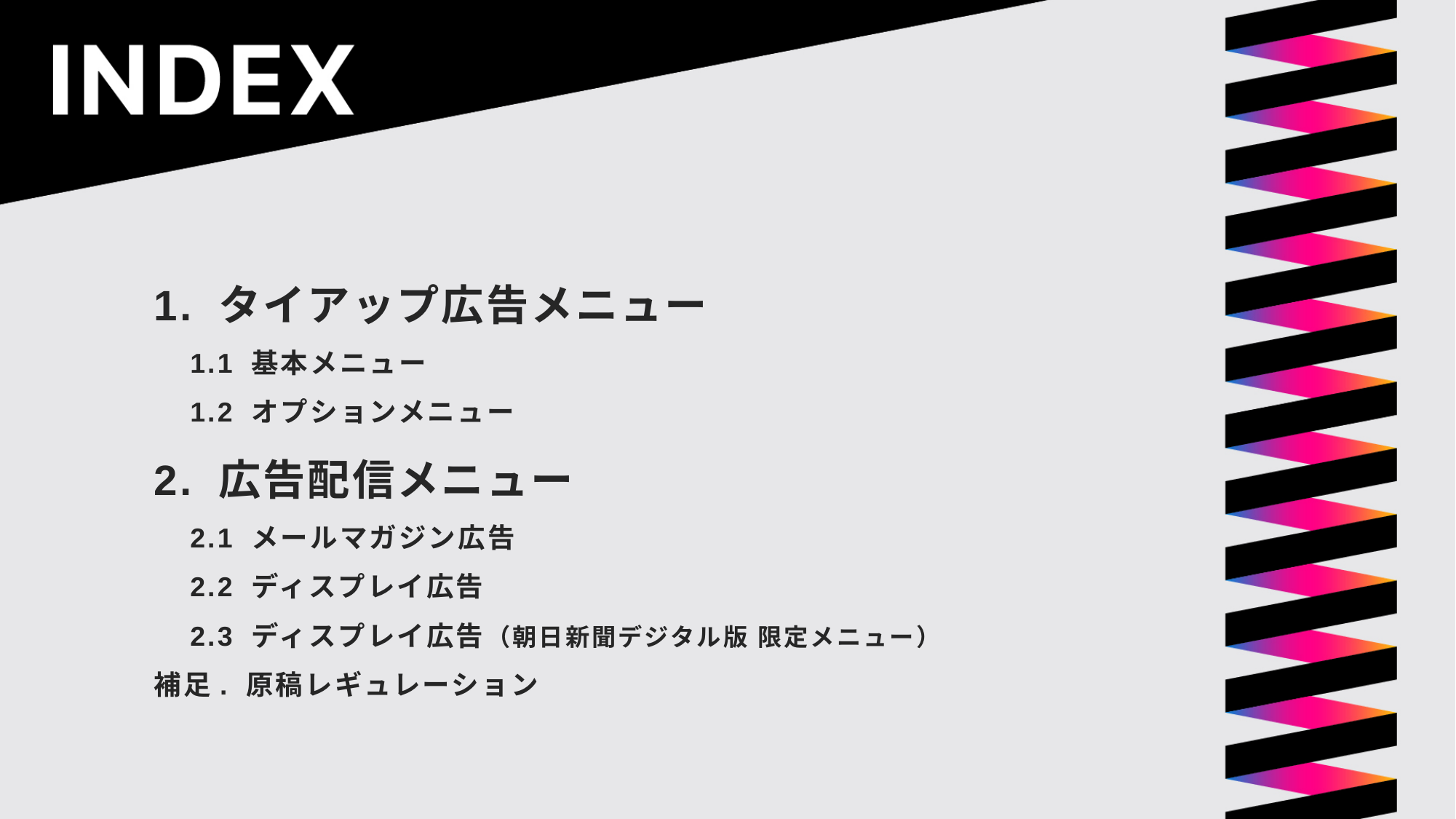

1. タイアップ広告メニュー
　1.1 基本メニュー
　1.2 オプションメニュー
2. 広告配信メニュー
　2.1 メールマガジン広告
　2.2 ディスプレイ広告
　2.3 ディスプレイ広告（朝日新聞デジタル版 限定メニュー）
補足. 原稿レギュレーション